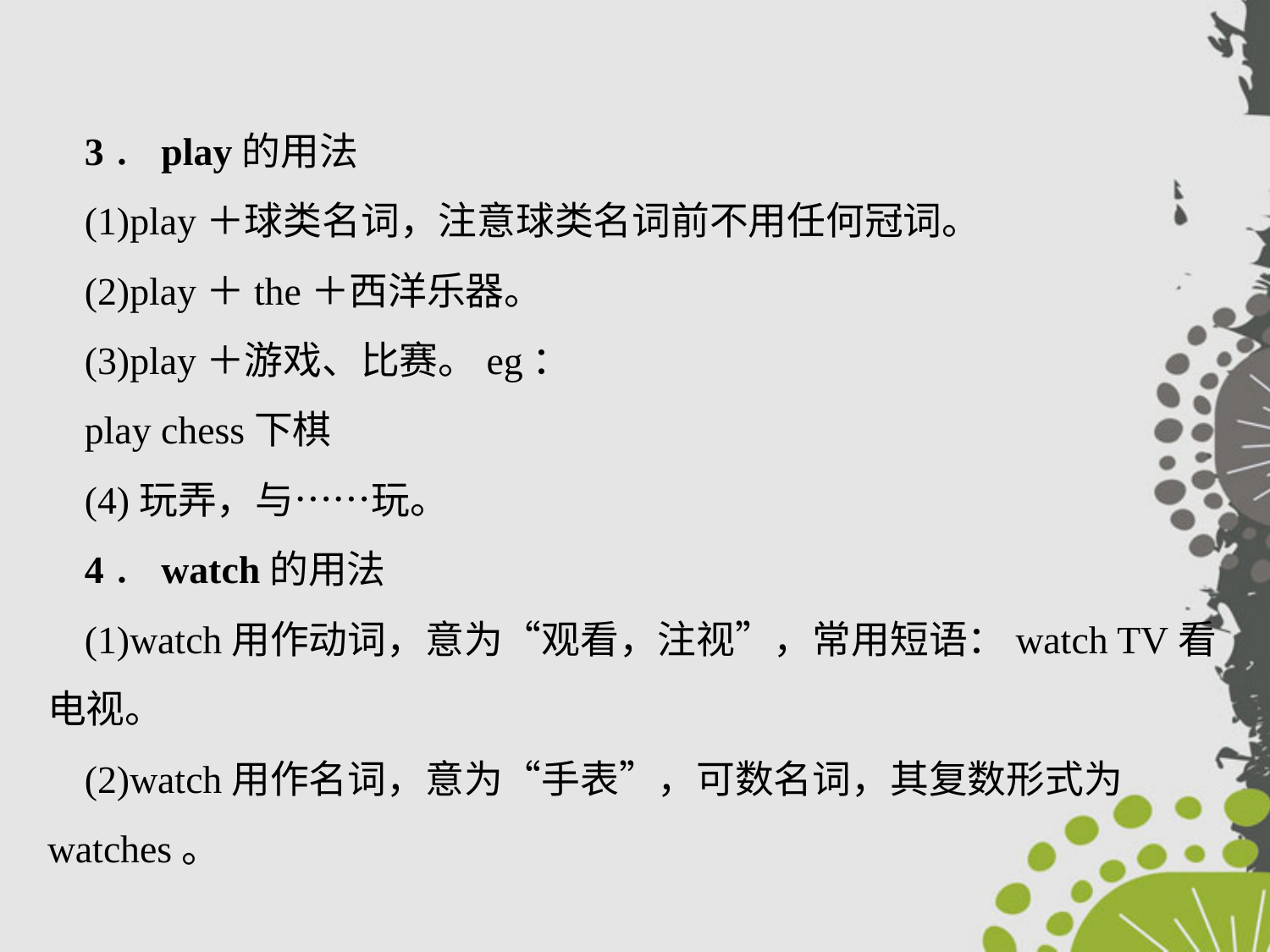

3．play的用法
(1)play＋球类名词，注意球类名词前不用任何冠词。
(2)play＋the＋西洋乐器。
(3)play＋游戏、比赛。eg：
play chess下棋
(4)玩弄，与……玩。
4．watch的用法
(1)watch用作动词，意为“观看，注视”，常用短语：watch TV看电视。
(2)watch用作名词，意为“手表”，可数名词，其复数形式为watches。